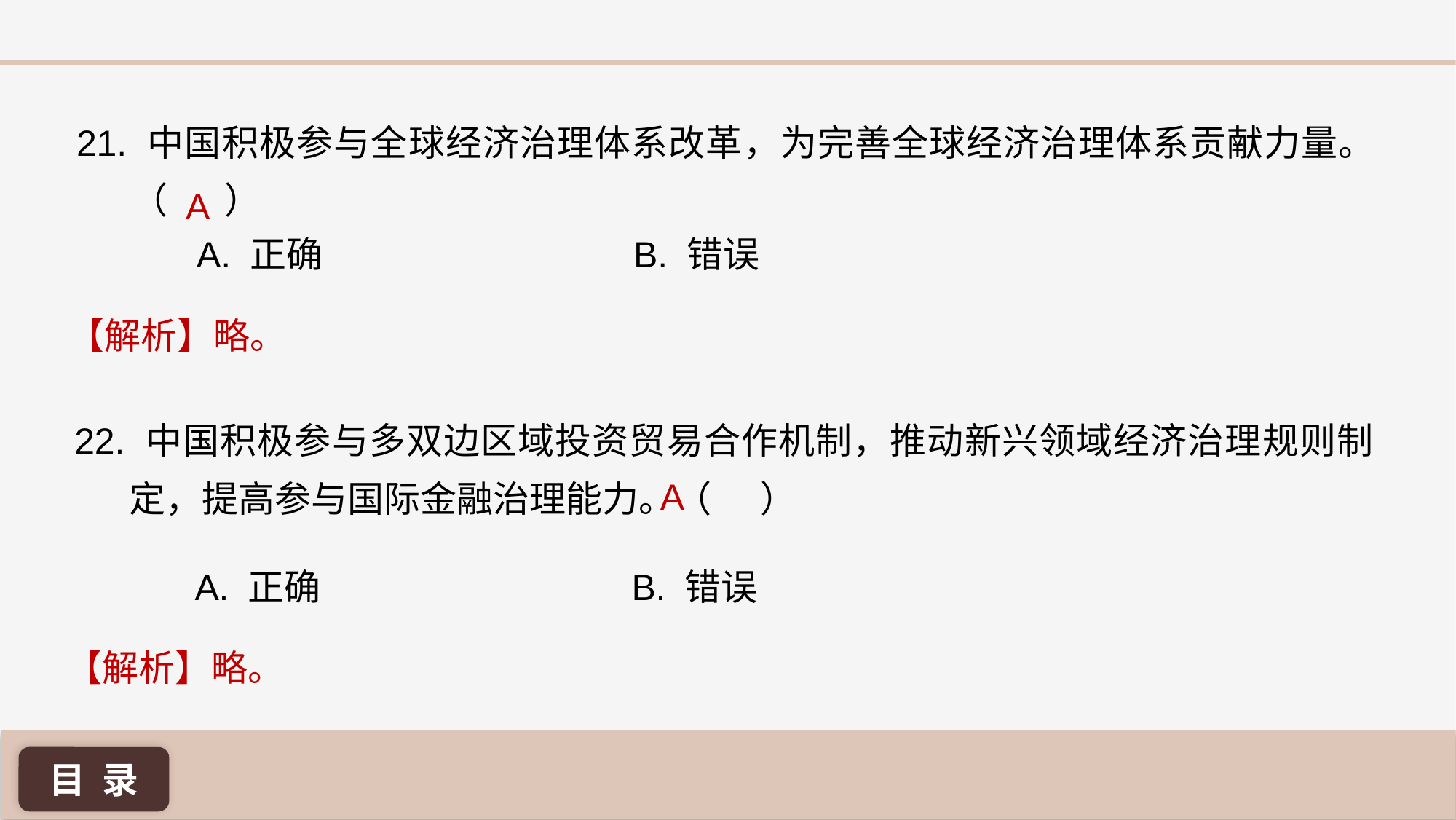

21. 中国积极参与全球经济治理体系改革，为完善全球经济治理体系贡献力量。（       ）
A
A. 正确 			B. 错误
【解析】略。
22. 中国积极参与多双边区域投资贸易合作机制，推动新兴领域经济治理规则制定，提高参与国际金融治理能力。（      ）
A
A. 正确 			B. 错误
【解析】略。